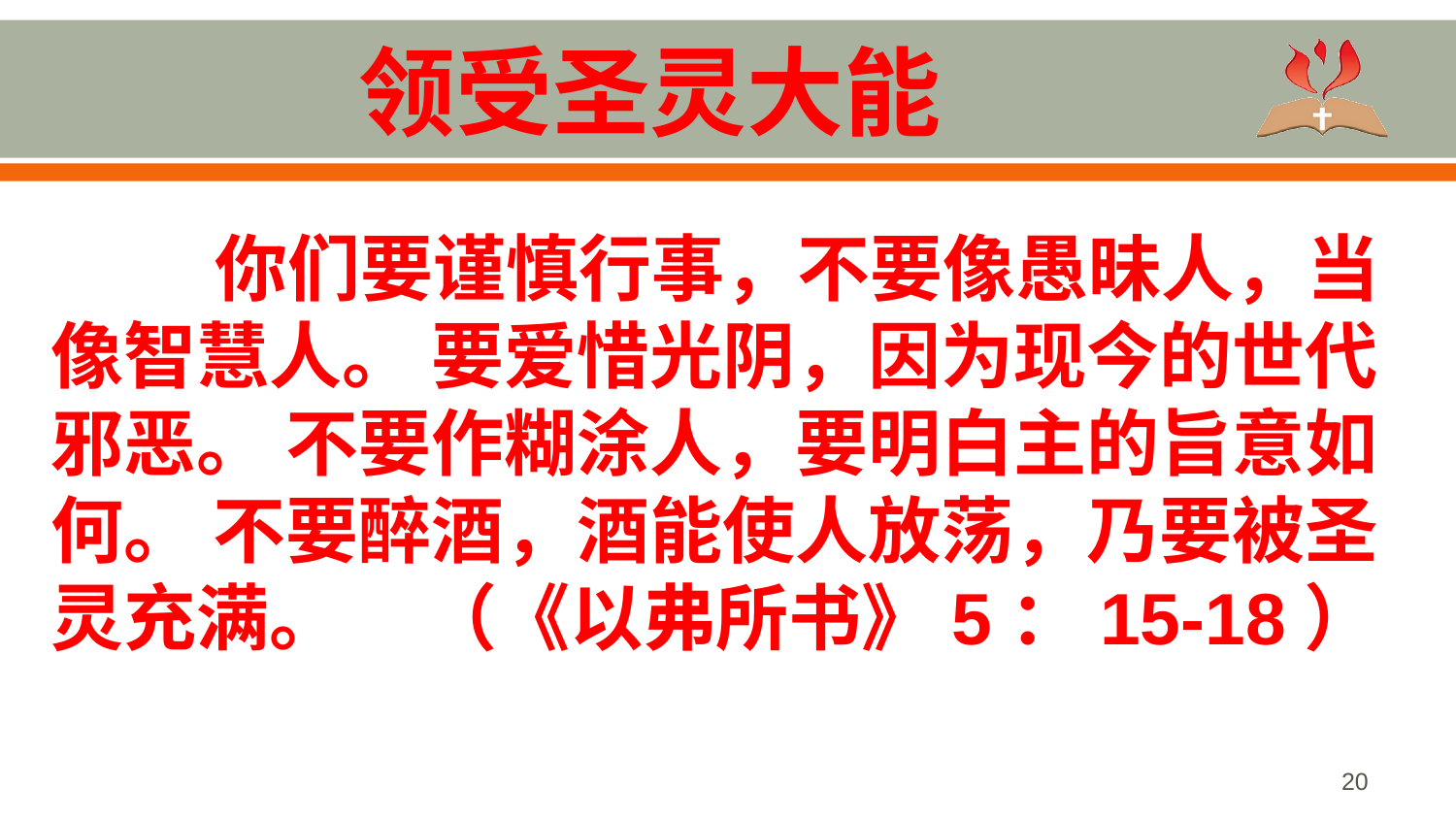

#
领受圣灵大能
     你们要谨慎行事，不要像愚昧人，当像智慧人。 要爱惜光阴，因为现今的世代邪恶。 不要作糊涂人，要明白主的旨意如何。 不要醉酒，酒能使人放荡，乃要被圣灵充满。     （《以弗所书》5：15-18）
20